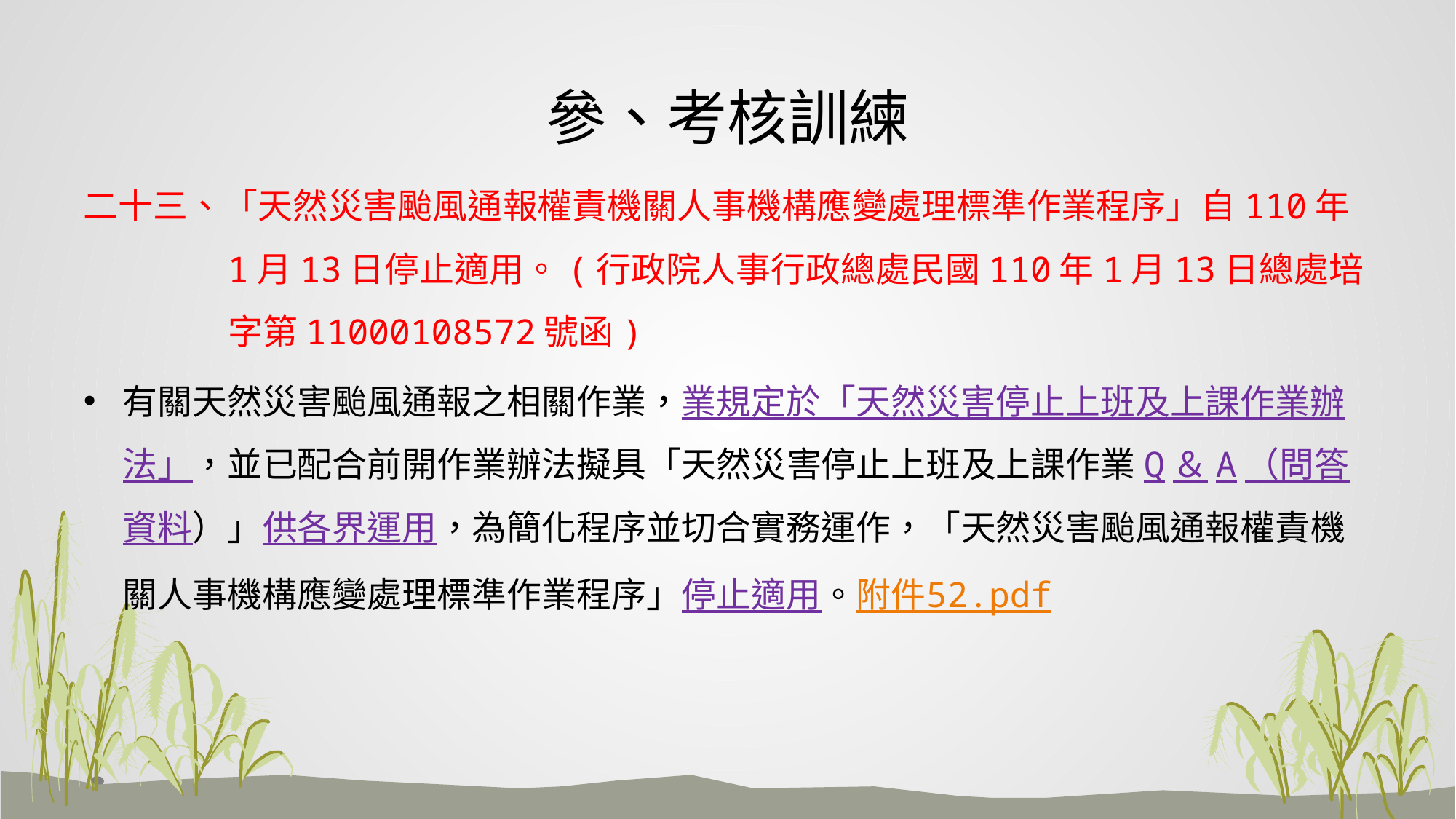

# 參、考核訓練
二十三、「天然災害颱風通報權責機關人事機構應變處理標準作業程序」自110年1月13日停止適用。(行政院人事行政總處民國110年1月13日總處培字第11000108572號函)
有關天然災害颱風通報之相關作業，業規定於「天然災害停止上班及上課作業辦法」，並已配合前開作業辦法擬具「天然災害停止上班及上課作業Q＆A（問答資料）」供各界運用，為簡化程序並切合實務運作，「天然災害颱風通報權責機關人事機構應變處理標準作業程序」停止適用。附件52.pdf